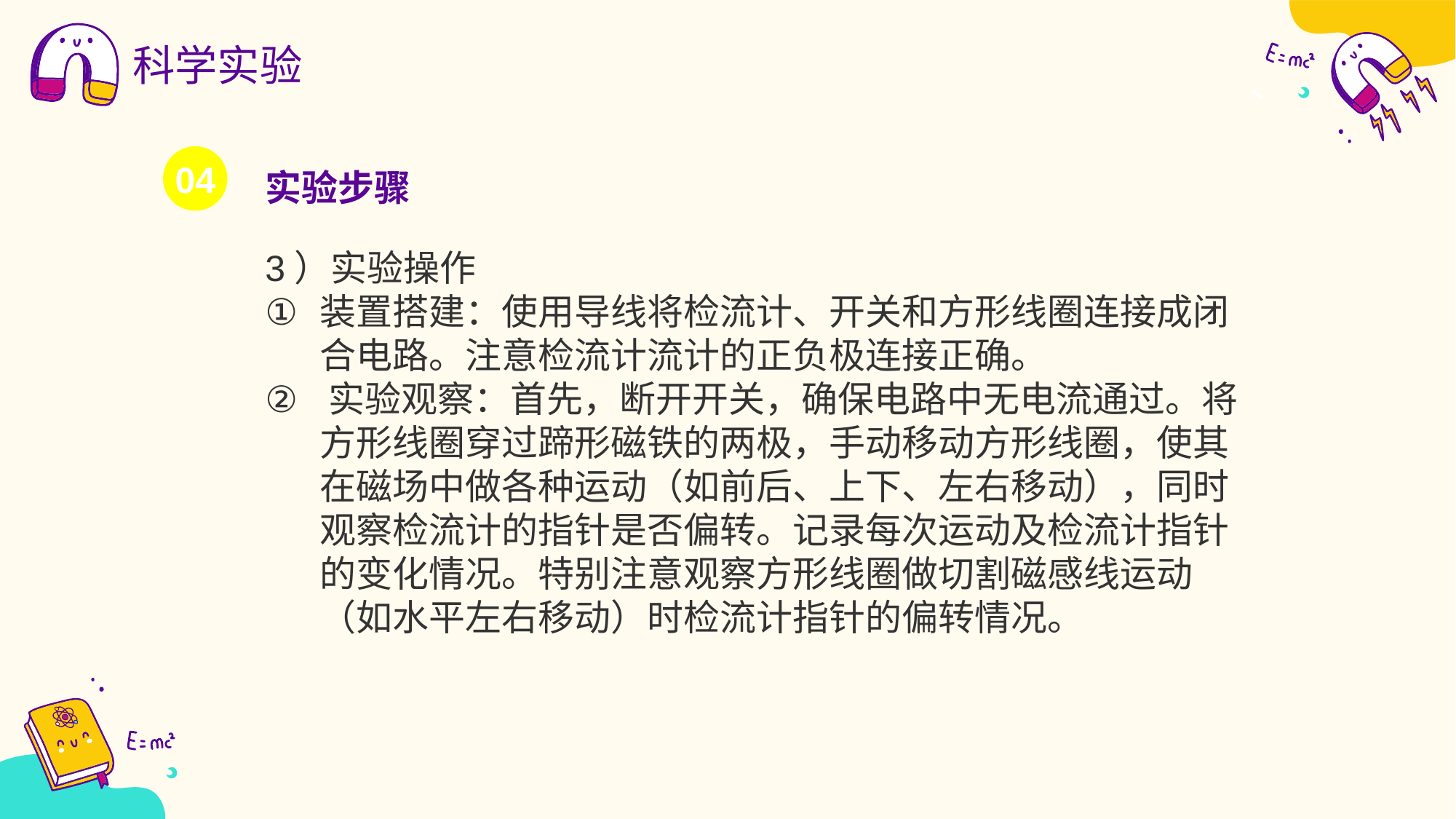

科学实验
实验步骤
04
3）实验操作
装置搭建‌：使用导线将检流计、开关和方形线圈连接成闭合电路。注意检流计流计的正负极连接正确。
‌实验观察‌：首先，断开开关，确保电路中无电流通过。将方形线圈穿过蹄形磁铁的两极，手动移动方形线圈，使其在磁场中做各种运动（如前后、上下、左右移动），同时观察检流计的指针是否偏转。记录每次运动及检流计指针的变化情况。特别注意观察方形线圈做切割磁感线运动（如水平左右移动）时检流计指针的偏转情况。